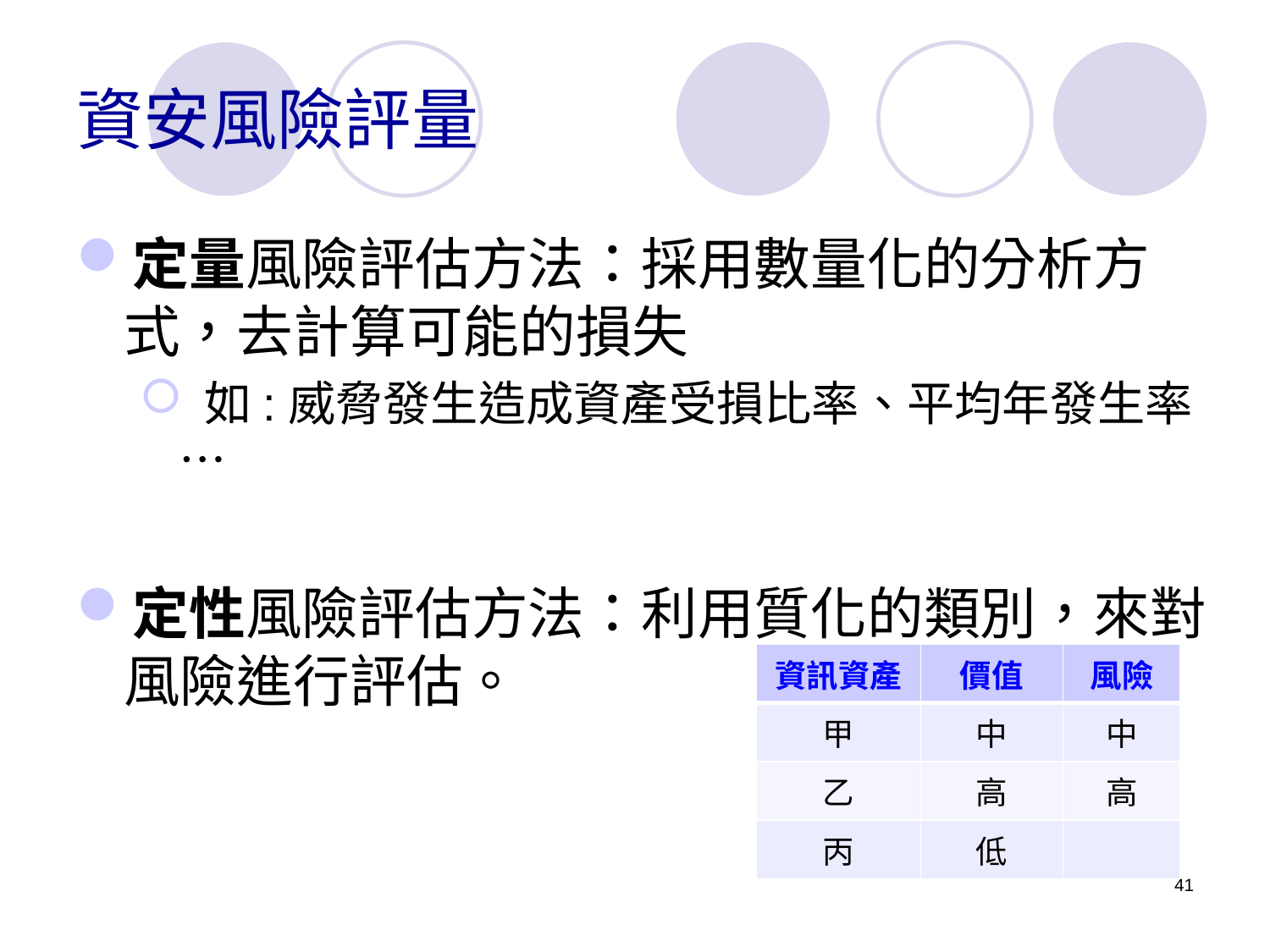

# 資安風險評量
定量風險評估方法：採用數量化的分析方式，去計算可能的損失
 如:威脅發生造成資產受損比率、平均年發生率…

定性風險評估方法：利用質化的類別，來對風險進行評估。
| 資訊資產 | 價值 | 風險 |
| --- | --- | --- |
| 甲 | 中 | 中 |
| 乙 | 高 | 高 |
| 丙 | 低 |  |
41